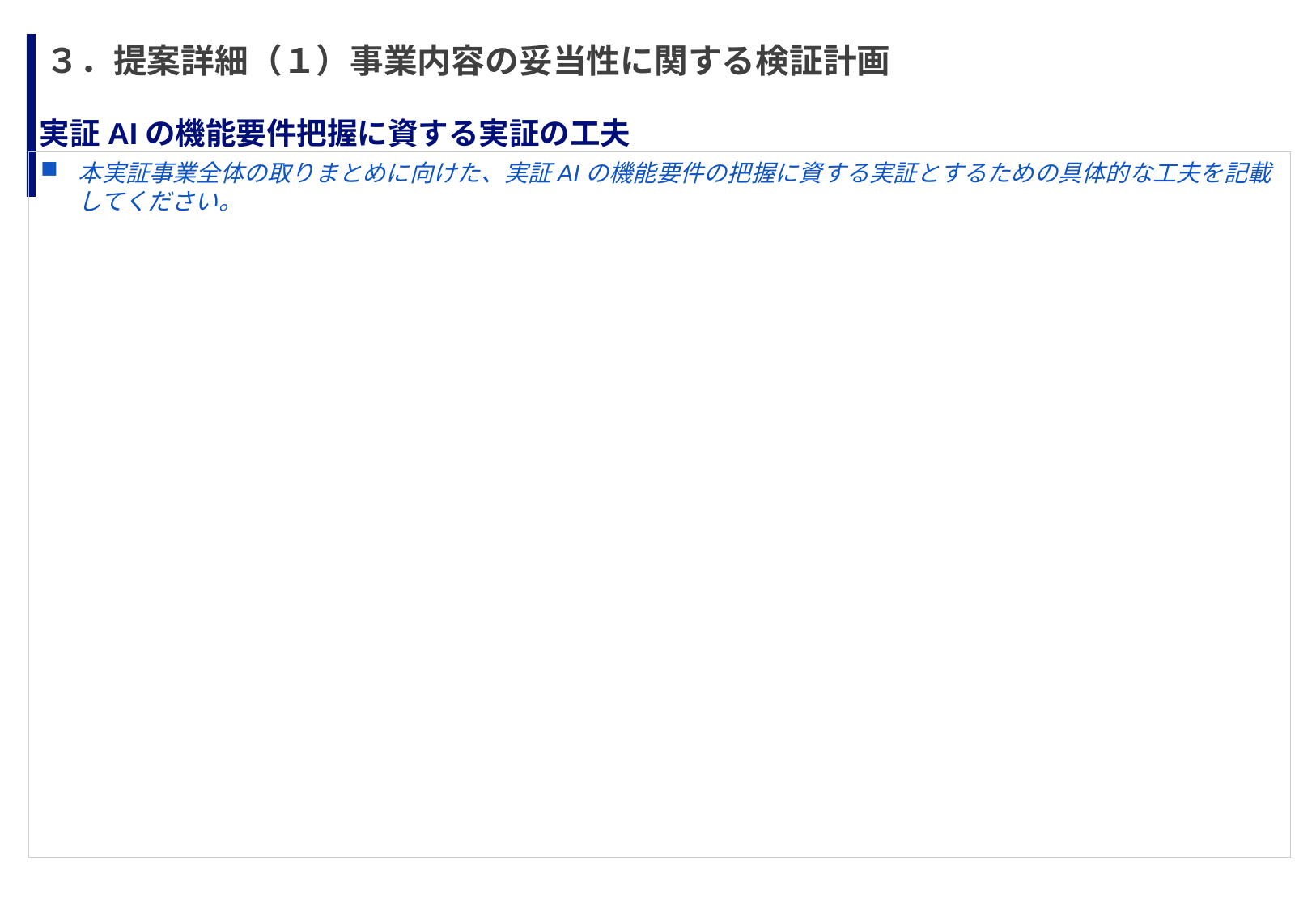

# ３．提案詳細（１）事業内容の妥当性に関する検証計画

実証AIの機能要件把握に資する実証の工夫
本実証事業全体の取りまとめに向けた、実証AIの機能要件の把握に資する実証とするための具体的な工夫を記載してください。